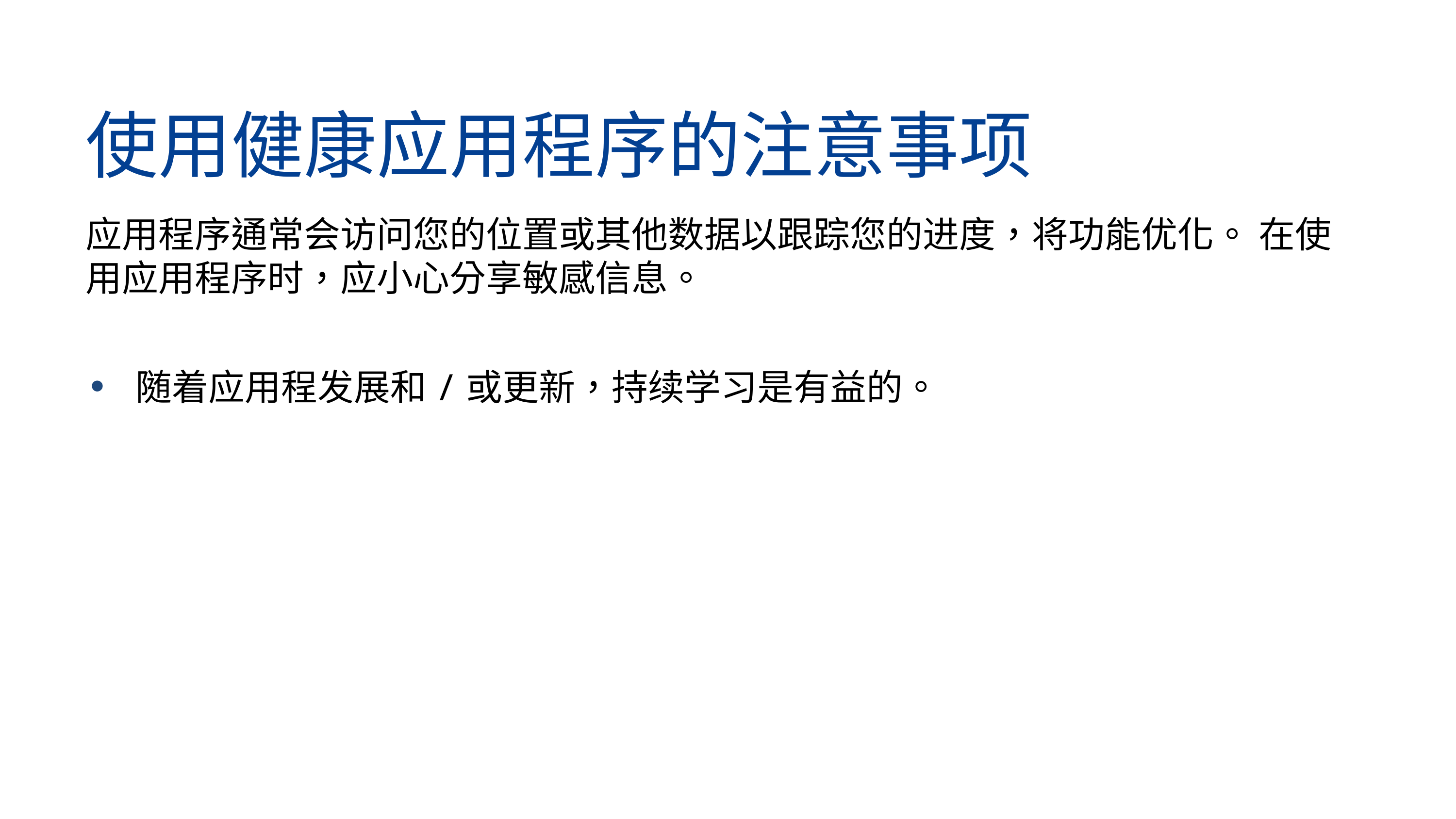

使用健康应用程序的注意事项
应用程序通常会访问您的位置或其他数据以跟踪您的进度，将功能优化。 在使用应用程序时，应小心分享敏感信息。
随着应用程发展和/或更新，持续学习是有益的。